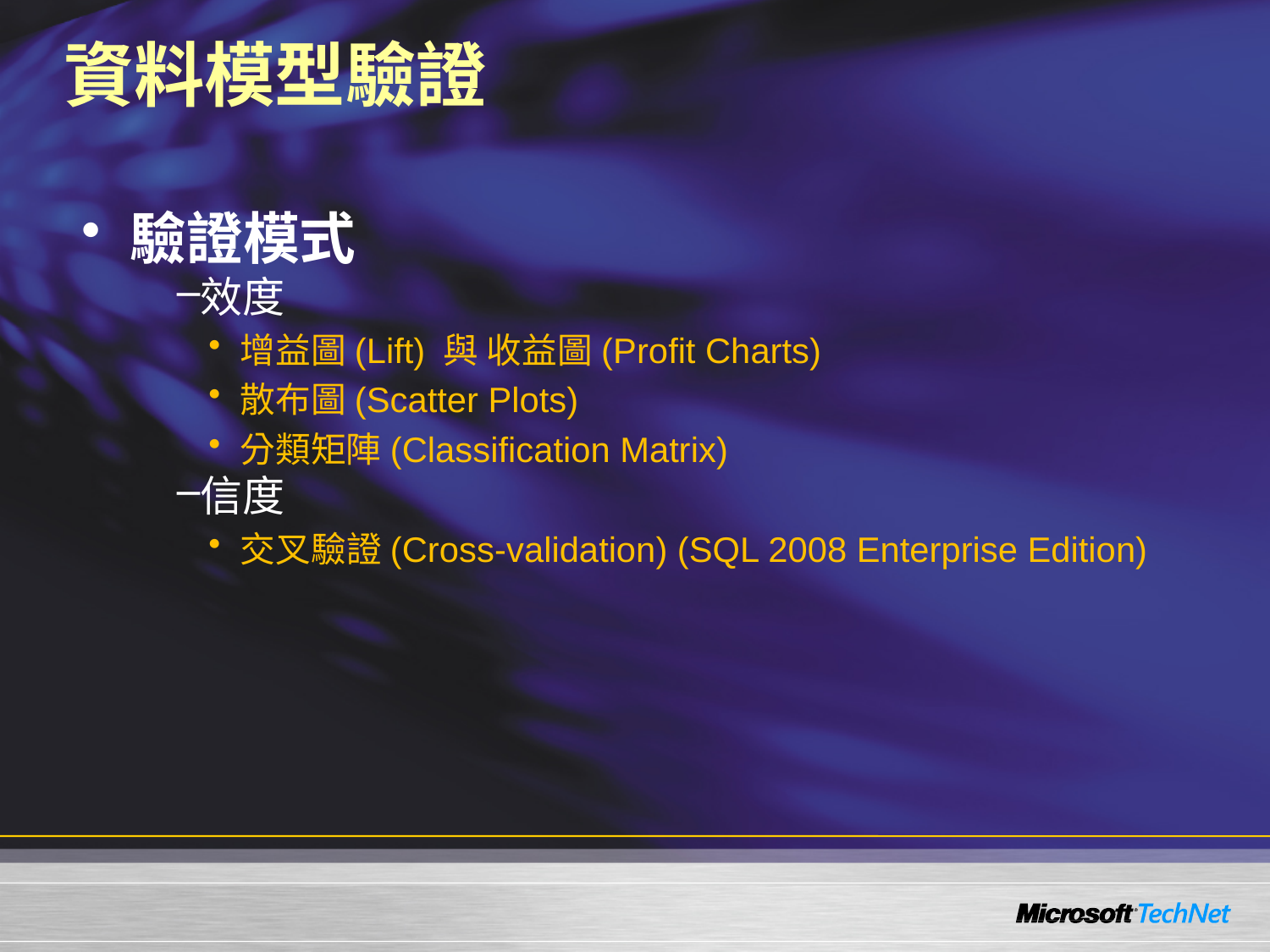

# 資料模型驗證
驗證模式
效度
增益圖(Lift) 與 收益圖(Profit Charts)
散布圖(Scatter Plots)
分類矩陣(Classification Matrix)
信度
交叉驗證(Cross-validation) (SQL 2008 Enterprise Edition)